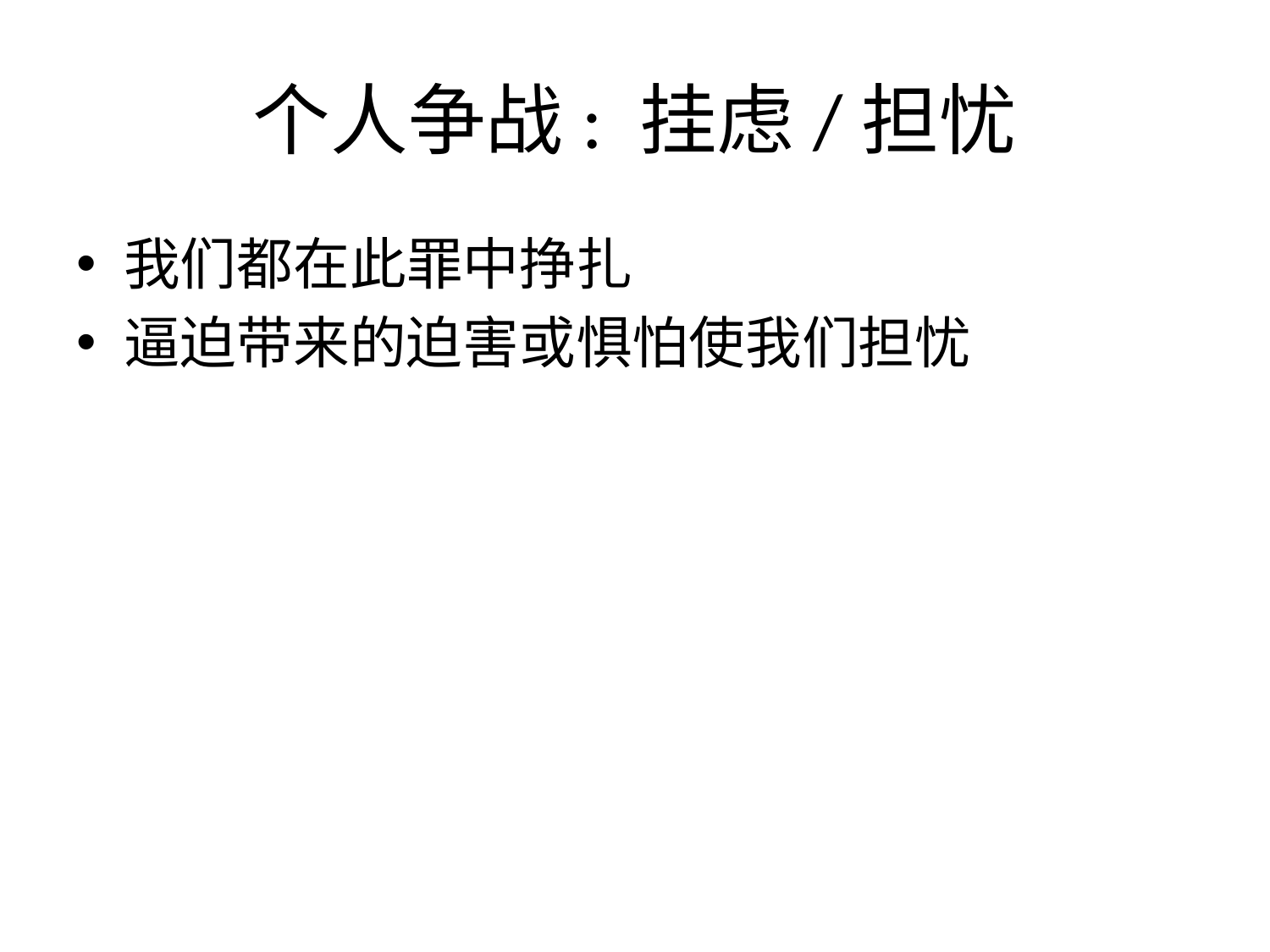

# 个人争战: 挂虑/担忧
我们都在此罪中挣扎
逼迫带来的迫害或惧怕使我们担忧